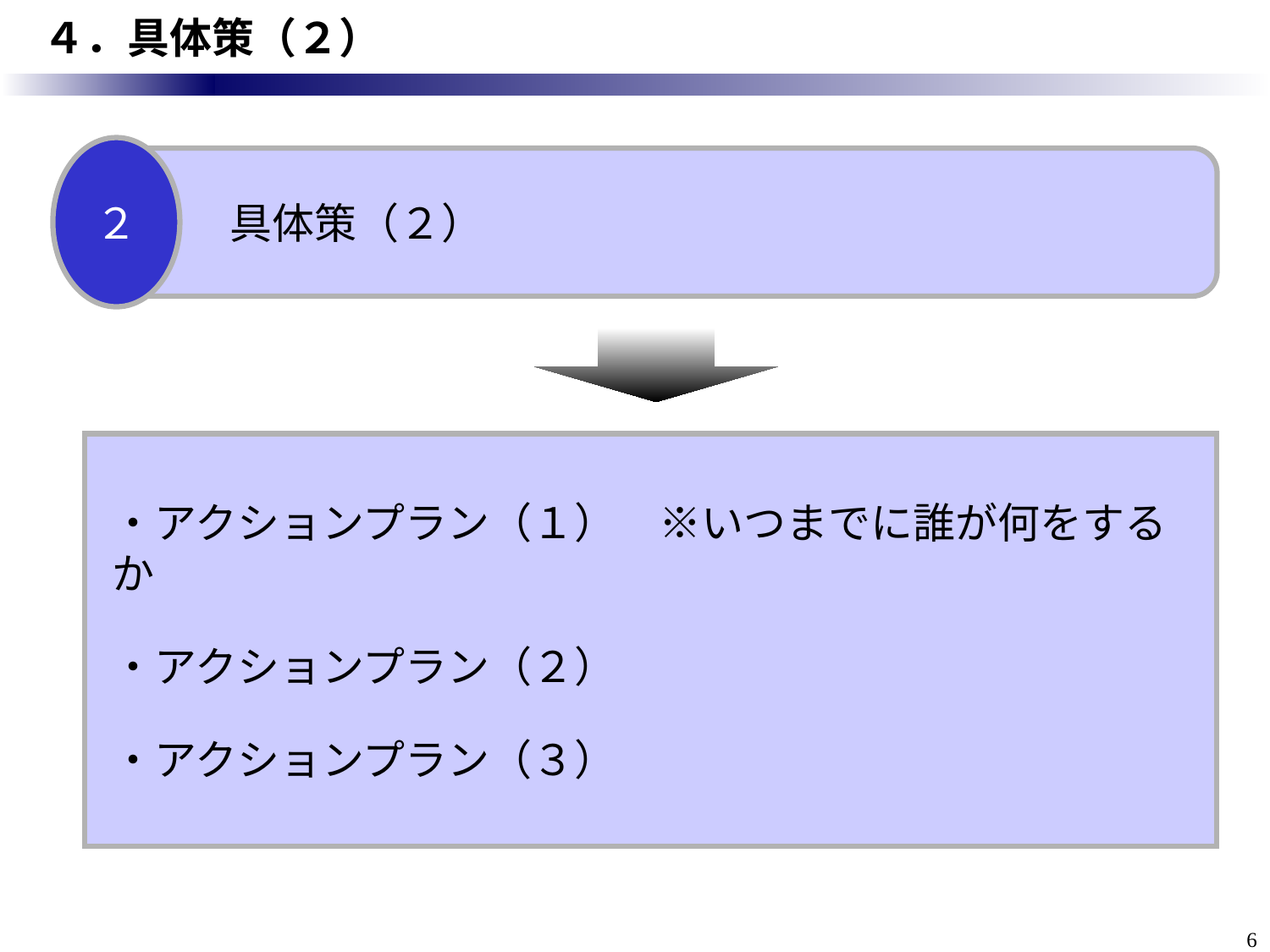

# ４．具体策（２）
２
具体策（２）

・アクションプラン（１）　※いつまでに誰が何をするか
・アクションプラン（２）
・アクションプラン（３）
6